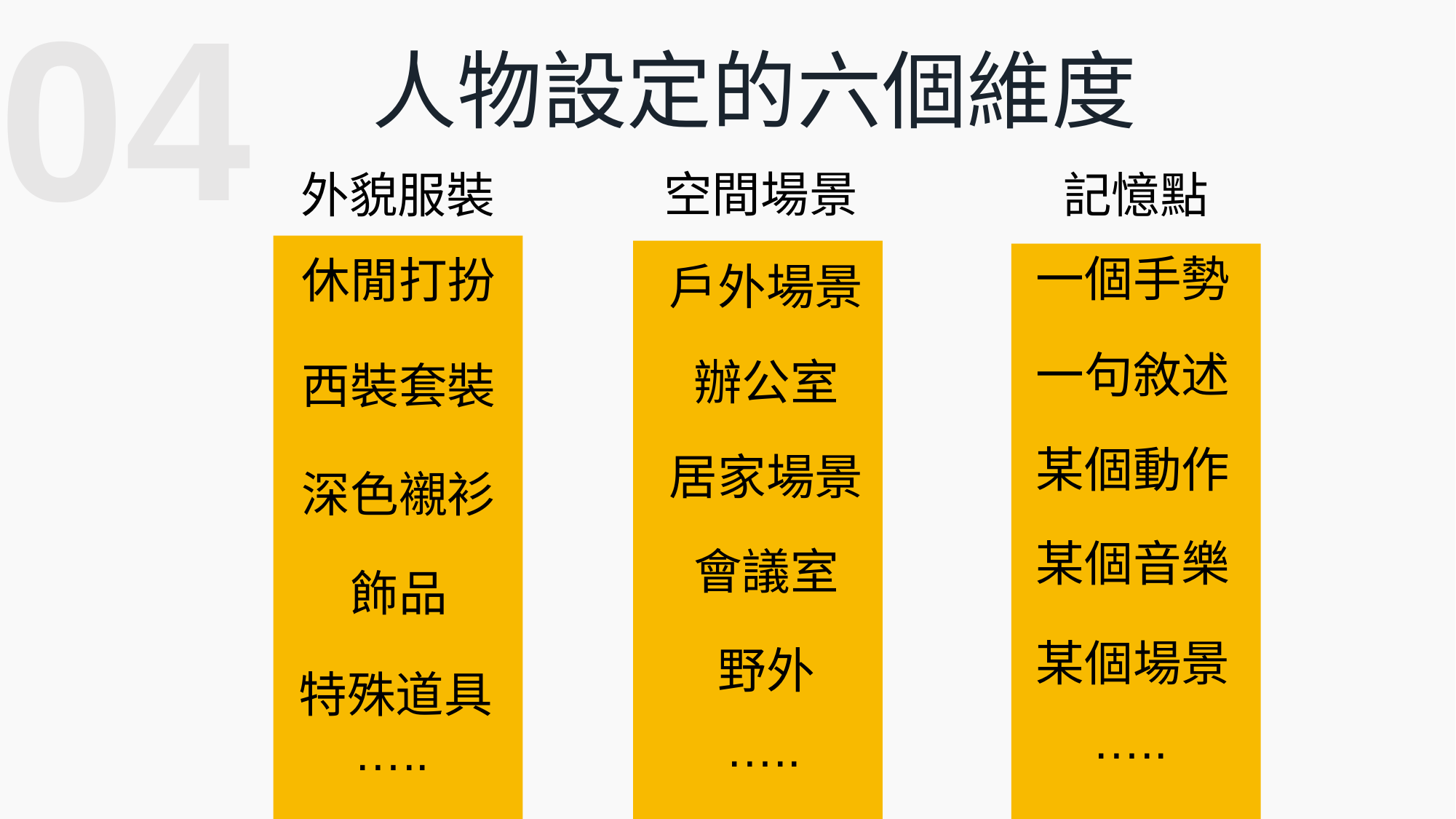

04
35
人物設定的六個維度
空間場景
外貌服裝
記憶點
一個手勢
休閒打扮
戶外場景

一句敘述
辦公室
西裝套裝
某個動作
居家場景
深色襯衫
某個音樂
會議室
飾品
某個場景
野外
特殊道具
…..
…..
…..
、